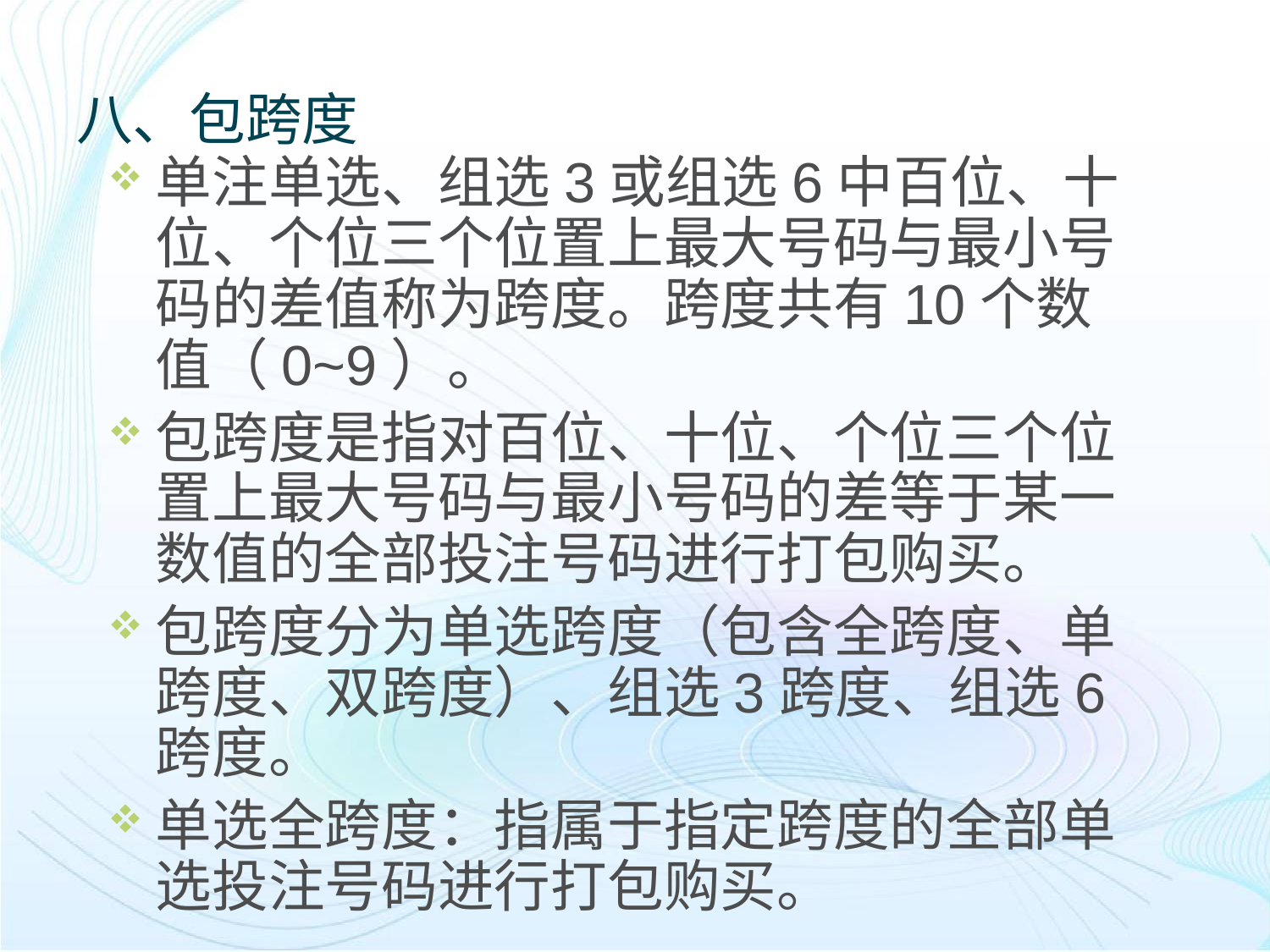

# 八、包跨度
单注单选、组选3或组选6中百位、十位、个位三个位置上最大号码与最小号码的差值称为跨度。跨度共有10个数值（0~9）。
包跨度是指对百位、十位、个位三个位置上最大号码与最小号码的差等于某一数值的全部投注号码进行打包购买。
包跨度分为单选跨度（包含全跨度、单跨度、双跨度）、组选3跨度、组选6跨度。
单选全跨度：指属于指定跨度的全部单选投注号码进行打包购买。